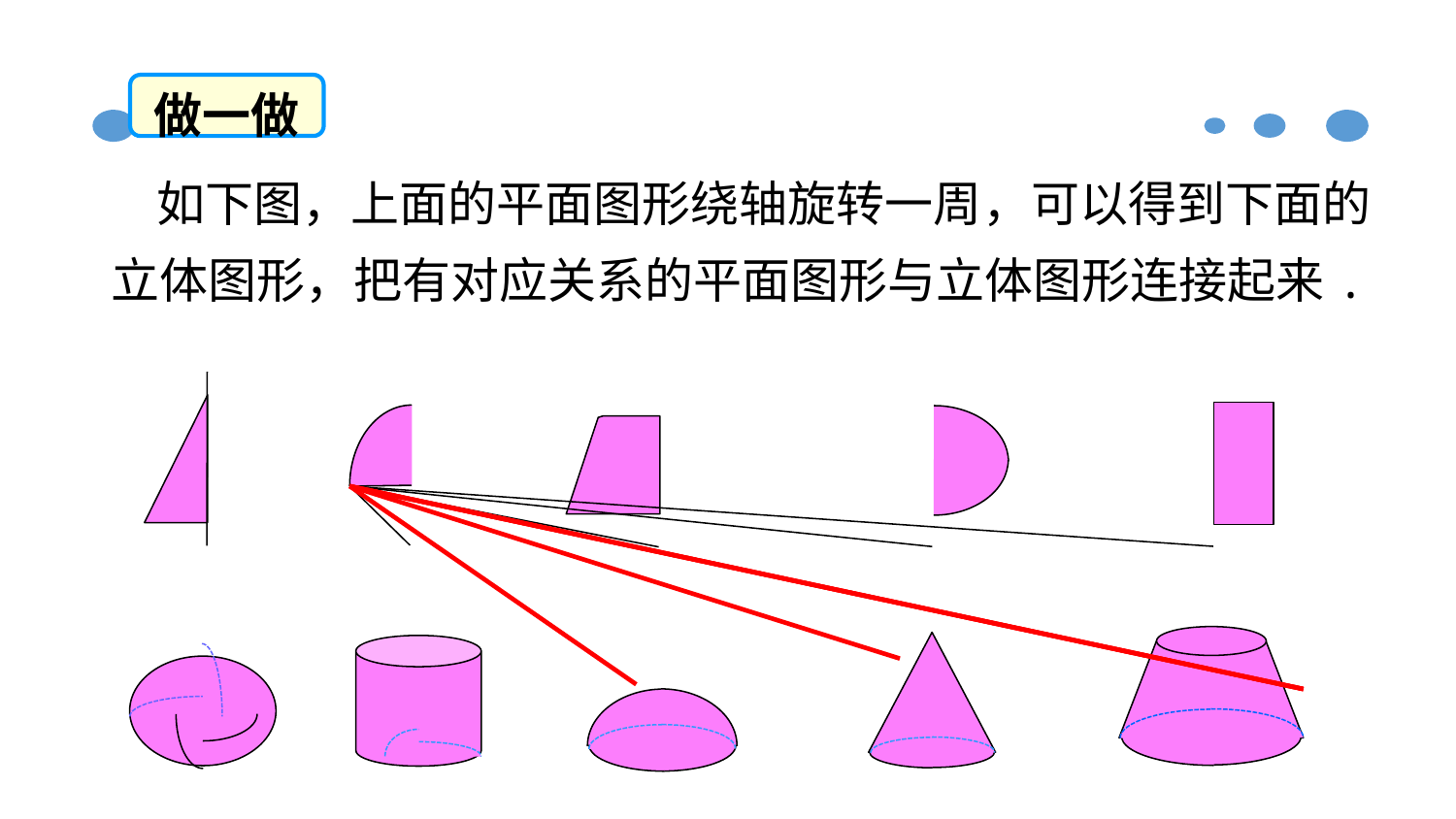

做一做
    如下图，上面的平面图形绕轴旋转一周，可以得到下面的立体图形，把有对应关系的平面图形与立体图形连接起来.